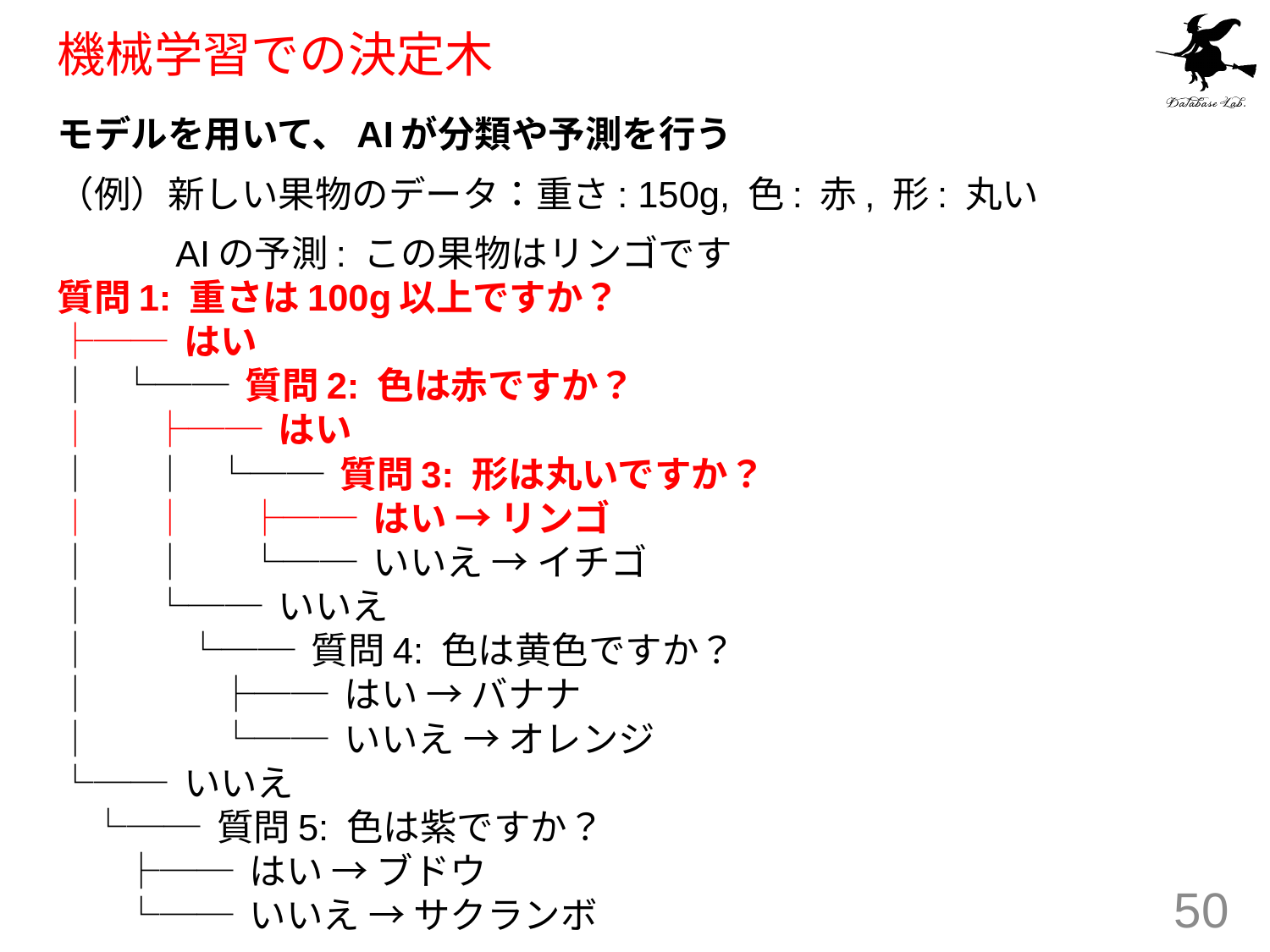

# 機械学習での決定木
モデルを用いて、AIが分類や予測を行う
（例）新しい果物のデータ：重さ: 150g, 色: 赤, 形: 丸い
　　　AIの予測: この果物はリンゴです
質問1: 重さは100g以上ですか？
├── はい
│   └── 質問2: 色は赤ですか？
│       ├── はい
│       │   └── 質問3: 形は丸いですか？
│       │       ├── はい → リンゴ
│       │       └── いいえ → イチゴ
│       └── いいえ
│           └── 質問4: 色は黄色ですか？
│               ├── はい → バナナ
│               └── いいえ → オレンジ
└── いいえ
    └── 質問5: 色は紫ですか？
        ├── はい → ブドウ
        └── いいえ → サクランボ
50